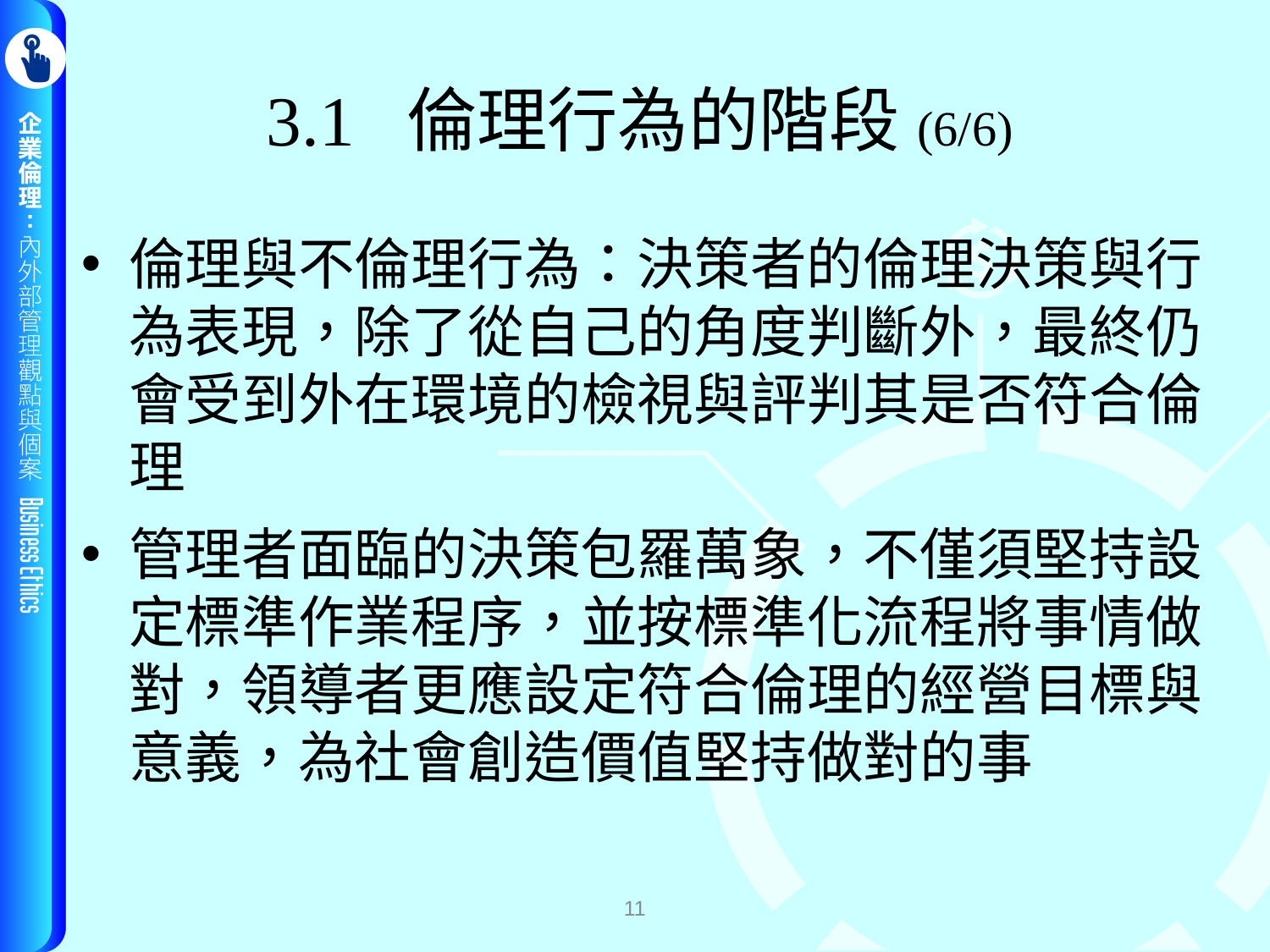

# 3.1  倫理行為的階段(6/6)
倫理與不倫理行為：決策者的倫理決策與行為表現，除了從自己的角度判斷外，最終仍會受到外在環境的檢視與評判其是否符合倫理
管理者面臨的決策包羅萬象，不僅須堅持設定標準作業程序，並按標準化流程將事情做對，領導者更應設定符合倫理的經營目標與意義，為社會創造價值堅持做對的事
11